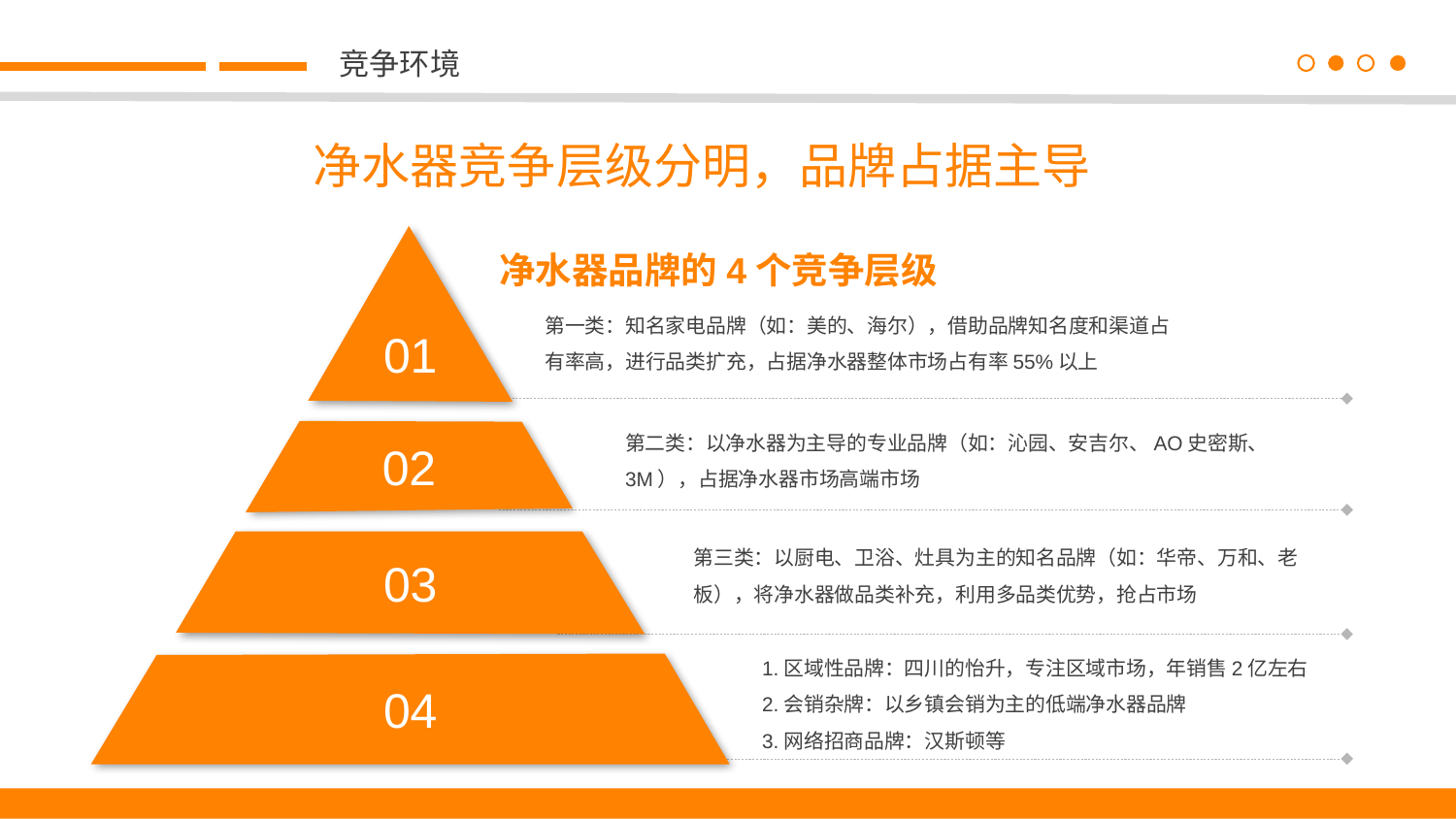

竞争环境
净水器竞争层级分明，品牌占据主导
净水器品牌的4个竞争层级
01
第一类：知名家电品牌（如：美的、海尔），借助品牌知名度和渠道占有率高，进行品类扩充，占据净水器整体市场占有率55%以上
第二类：以净水器为主导的专业品牌（如：沁园、安吉尔、AO史密斯、3M），占据净水器市场高端市场
02
第三类：以厨电、卫浴、灶具为主的知名品牌（如：华帝、万和、老板），将净水器做品类补充，利用多品类优势，抢占市场
03
1.区域性品牌：四川的怡升，专注区域市场，年销售2亿左右
2.会销杂牌：以乡镇会销为主的低端净水器品牌
3.网络招商品牌：汉斯顿等
04